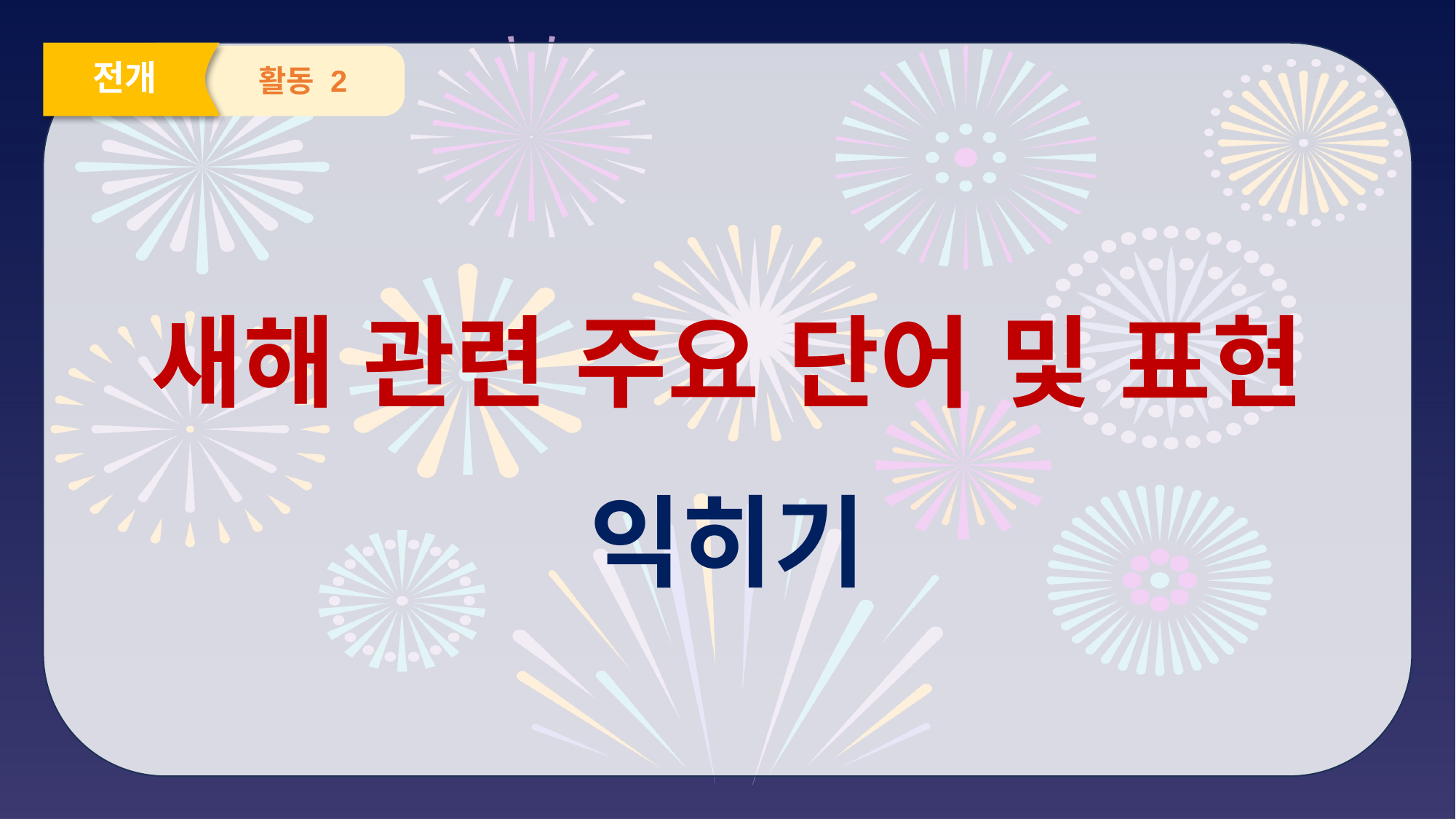

전개
활동 2
새해 관련 주요 단어 및 표현 익히기